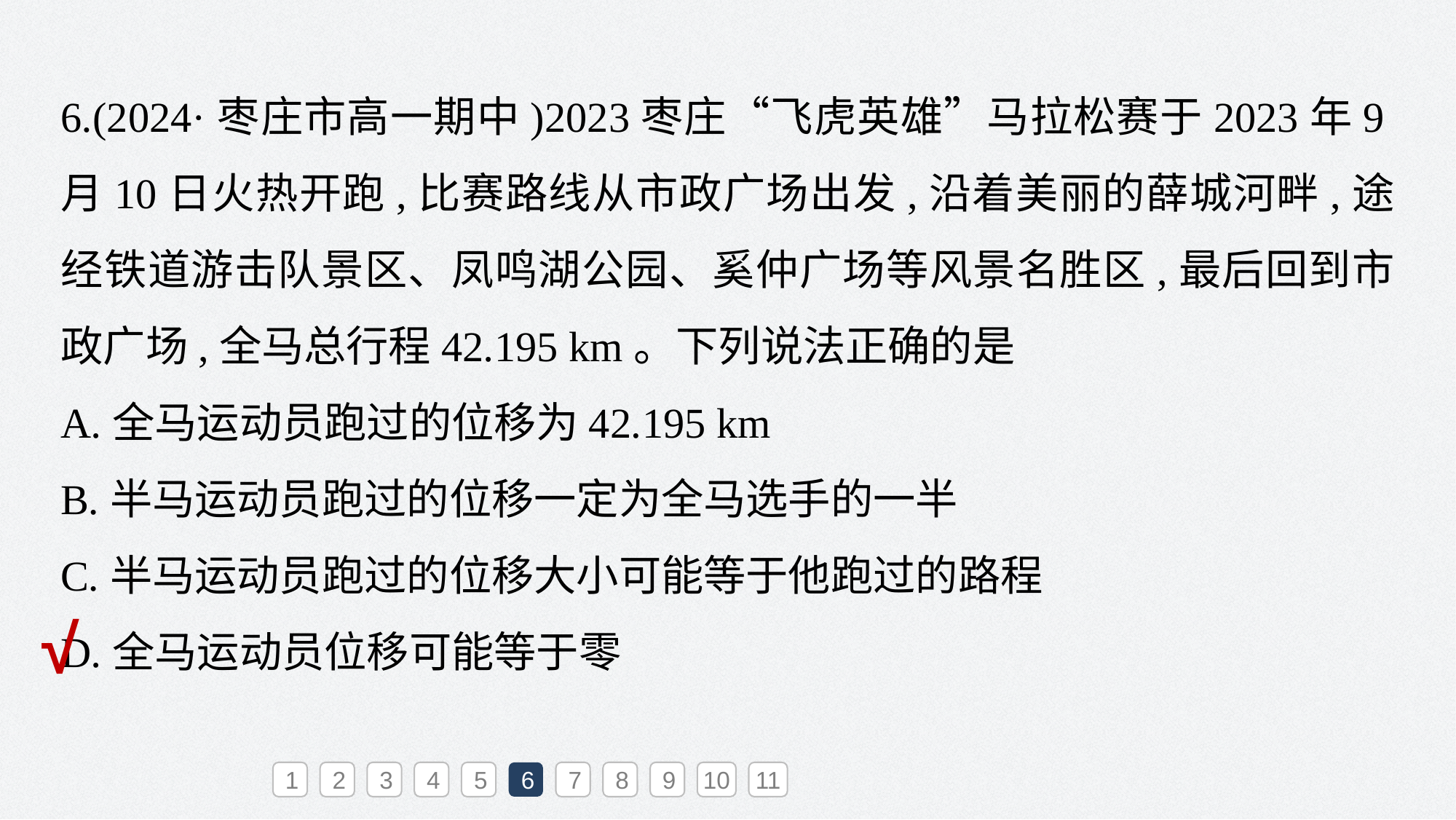

6.(2024·枣庄市高一期中)2023枣庄“飞虎英雄”马拉松赛于2023年9月10日火热开跑,比赛路线从市政广场出发,沿着美丽的薛城河畔,途经铁道游击队景区、凤鸣湖公园、奚仲广场等风景名胜区,最后回到市政广场,全马总行程42.195 km。下列说法正确的是
A.全马运动员跑过的位移为42.195 km
B.半马运动员跑过的位移一定为全马选手的一半
C.半马运动员跑过的位移大小可能等于他跑过的路程
D.全马运动员位移可能等于零
√
1
2
3
4
5
6
7
8
9
10
11